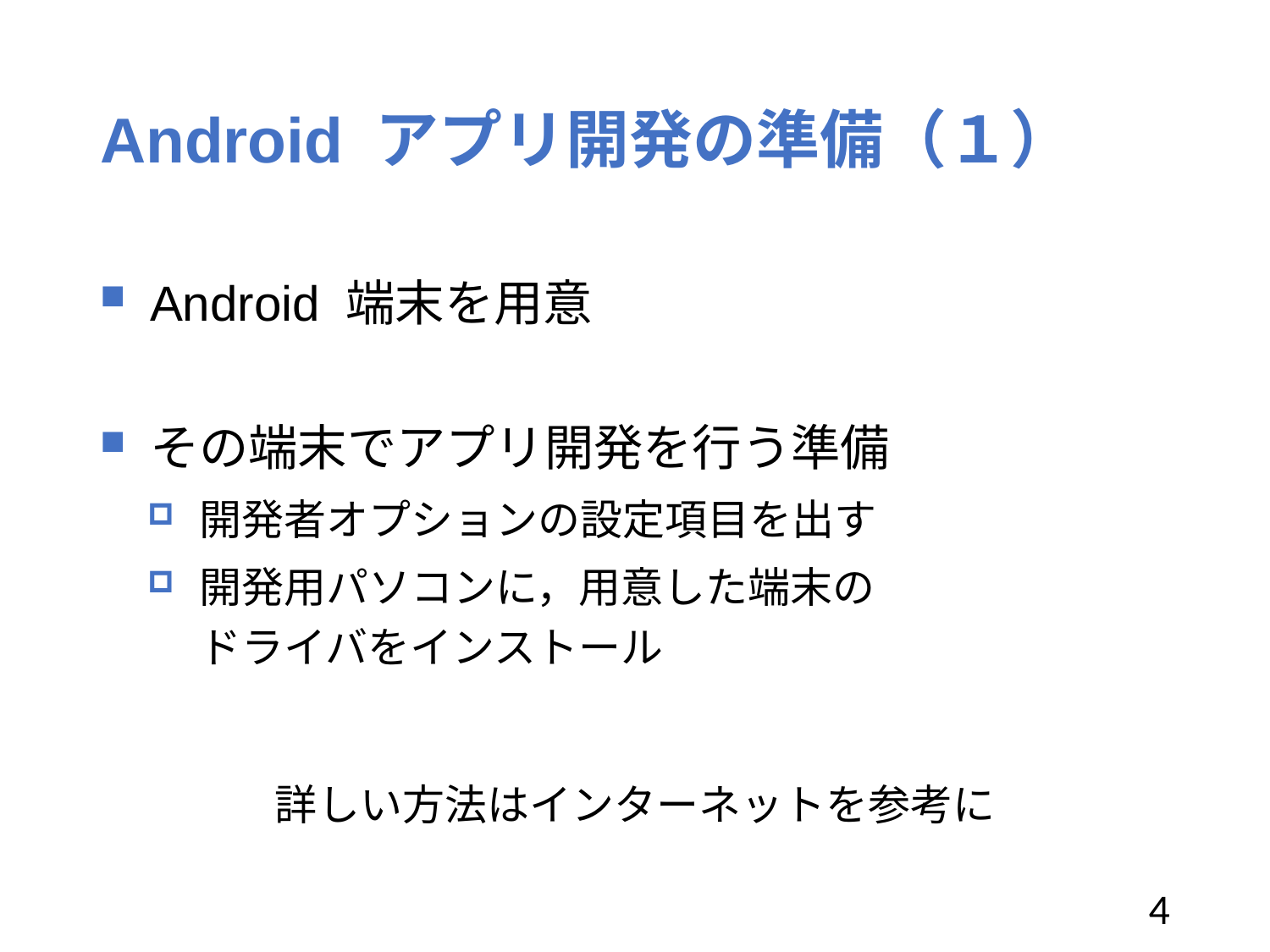

# Android アプリ開発の準備（１）
Android 端末を用意
その端末でアプリ開発を行う準備
開発者オプションの設定項目を出す
開発用パソコンに，用意した端末の
ドライバをインストール
詳しい方法はインターネットを参考に
4